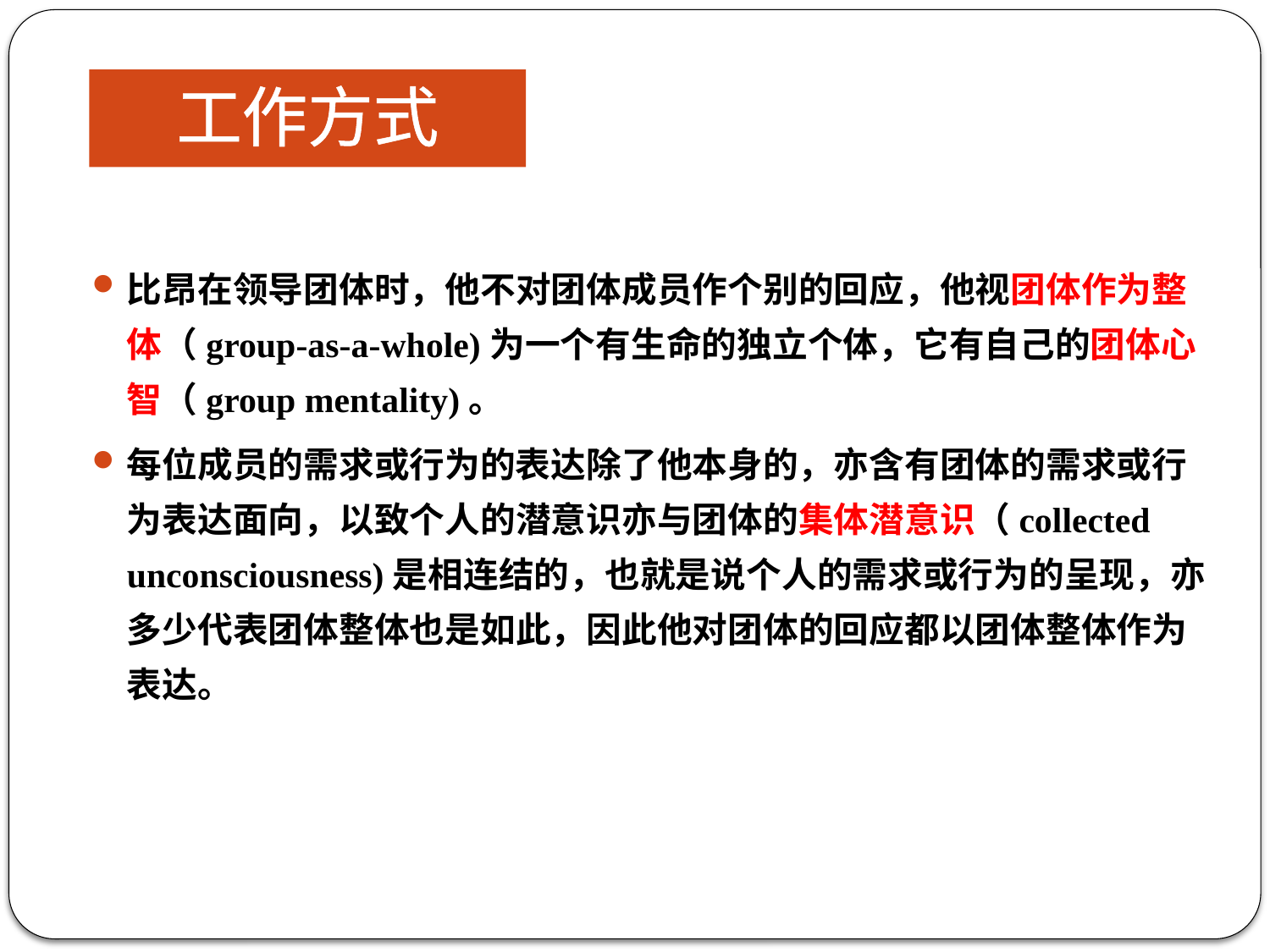

# 工作方式
比昂在领导团体时，他不对团体成员作个别的回应，他视团体作为整体（group-as-a-whole)为一个有生命的独立个体，它有自己的团体心智（group mentality)。
每位成员的需求或行为的表达除了他本身的，亦含有团体的需求或行为表达面向，以致个人的潜意识亦与团体的集体潜意识（collected unconsciousness)是相连结的，也就是说个人的需求或行为的呈现，亦多少代表团体整体也是如此，因此他对团体的回应都以团体整体作为表达。